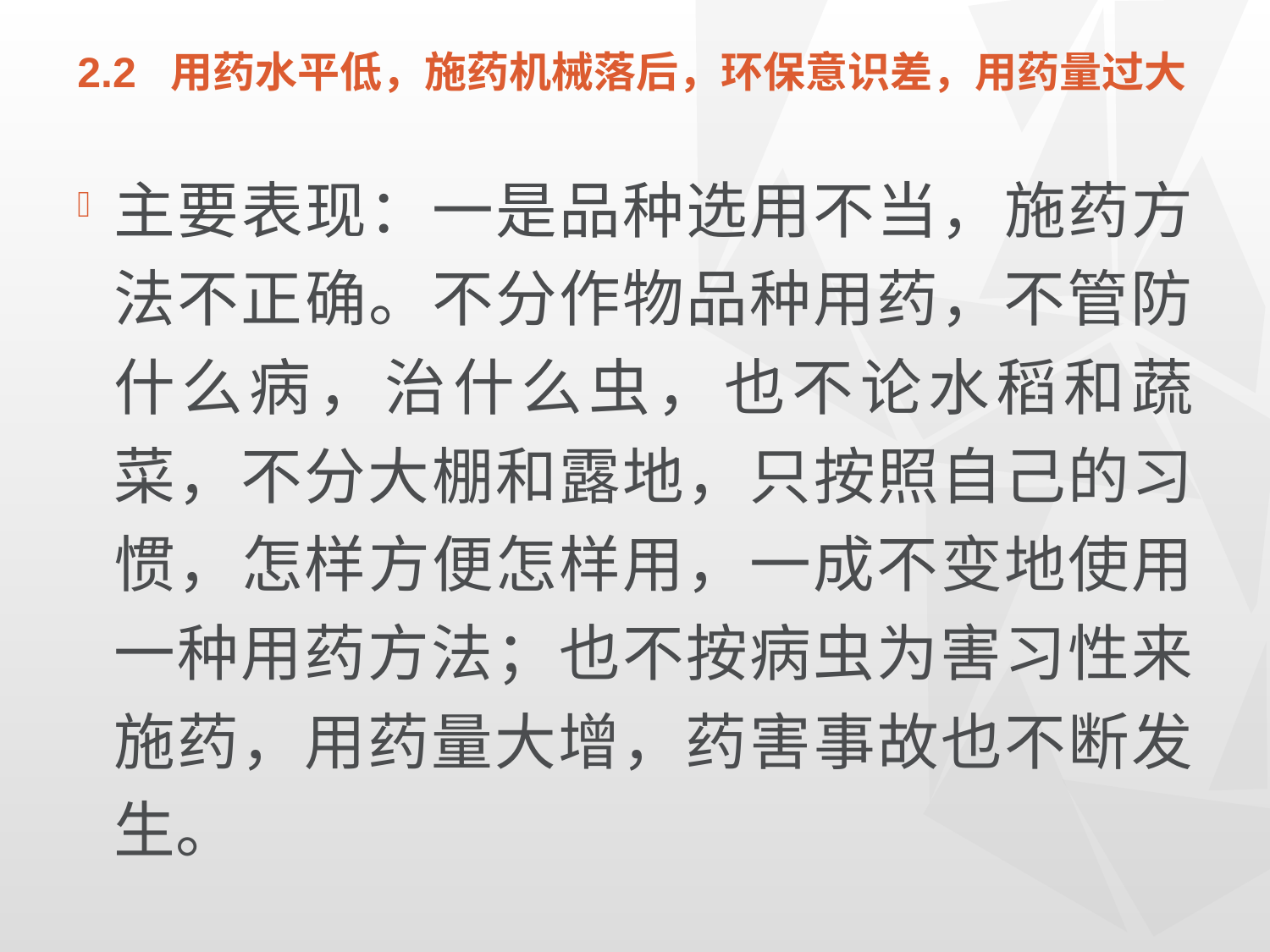

# 2.2  用药水平低，施药机械落后，环保意识差，用药量过大
主要表现：一是品种选用不当，施药方法不正确。不分作物品种用药，不管防什么病，治什么虫，也不论水稻和蔬菜，不分大棚和露地，只按照自己的习惯，怎样方便怎样用，一成不变地使用一种用药方法；也不按病虫为害习性来施药，用药量大增，药害事故也不断发生。